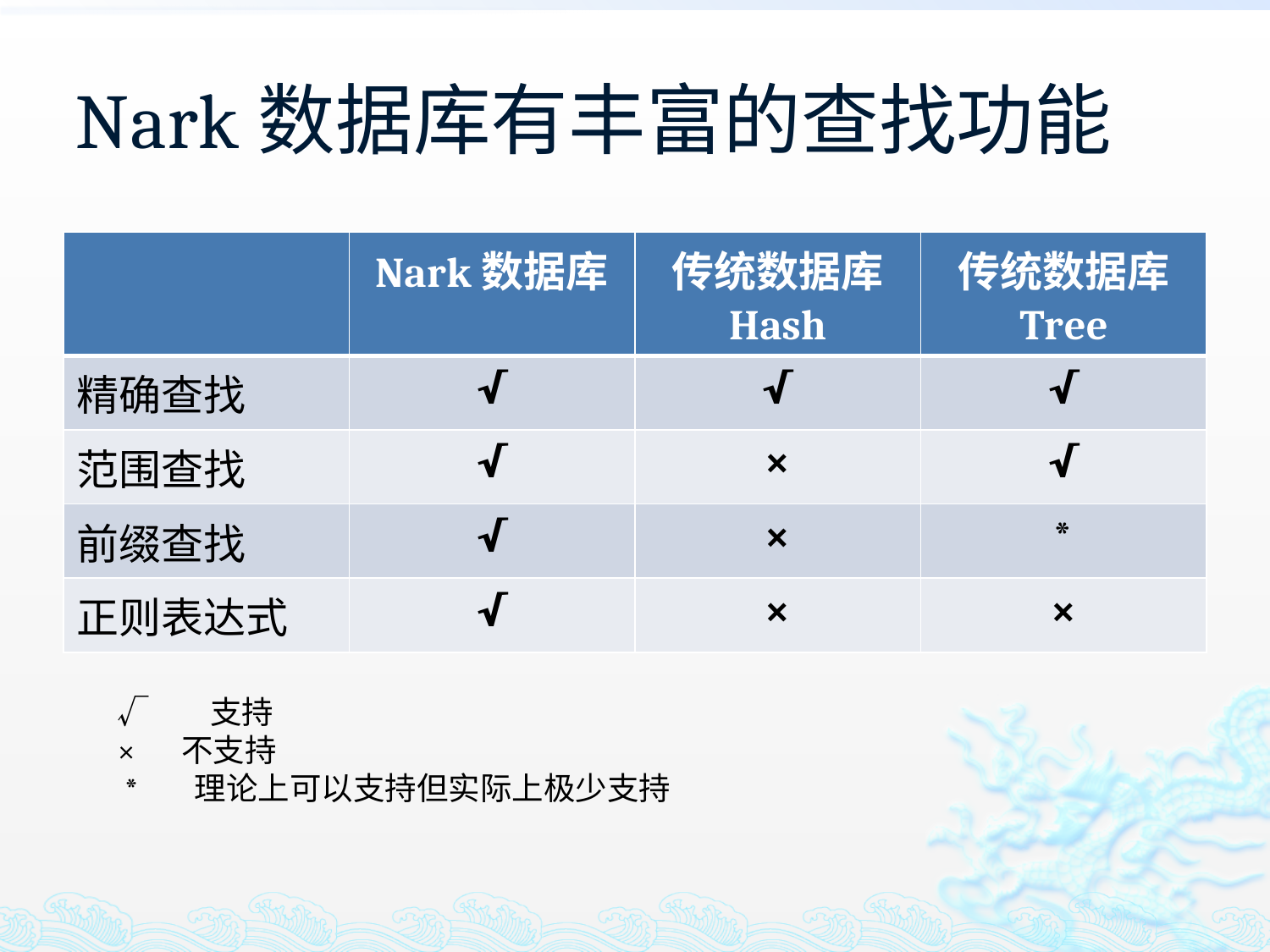

# Nark数据库有丰富的查找功能
|  | Nark数据库 | 传统数据库 Hash | 传统数据库 Tree |
| --- | --- | --- | --- |
| 精确查找 | √ | √ | √ |
| 范围查找 | √ | × | √ |
| 前缀查找 | √ | × | \* |
| 正则表达式 | √ | × | × |
√   　支持
×　 不支持
 *       理论上可以支持但实际上极少支持